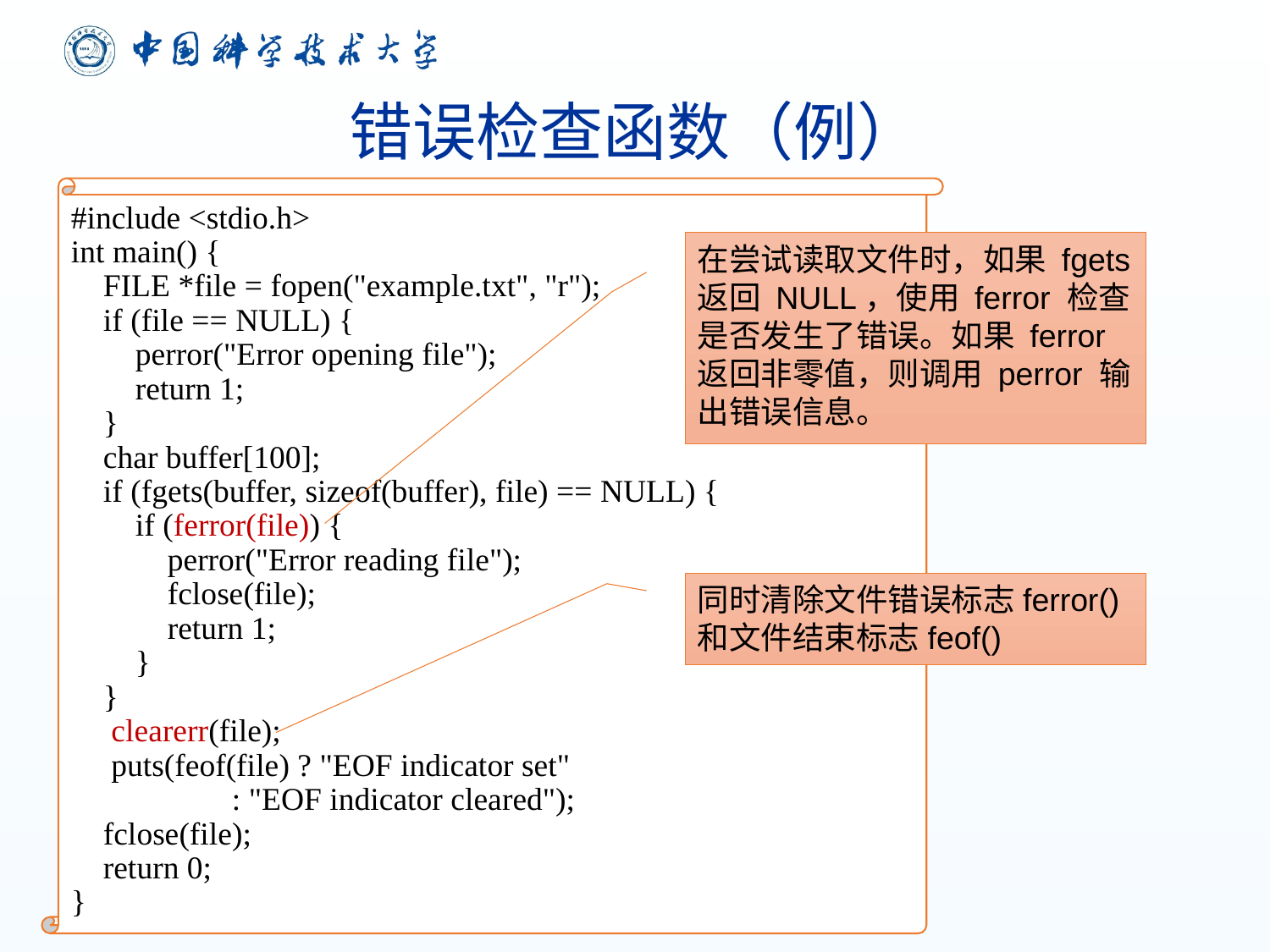

# 错误检查函数（例）
#include <stdio.h>
int main() {
    FILE *file = fopen("example.txt", "r");
    if (file == NULL) {
        perror("Error opening file");
        return 1;
    }
    char buffer[100];
    if (fgets(buffer, sizeof(buffer), file) == NULL) {
        if (ferror(file)) {
            perror("Error reading file");
            fclose(file);
            return 1;
        }
    }
     clearerr(file);
     puts(feof(file) ? "EOF indicator set"
                    : "EOF indicator cleared");
    fclose(file);
    return 0;
}
在尝试读取文件时，如果 fgets 返回 NULL，使用 ferror 检查是否发生了错误。如果 ferror 返回非零值，则调用 perror 输出错误信息。
同时清除文件错误标志ferror()和文件结束标志feof()